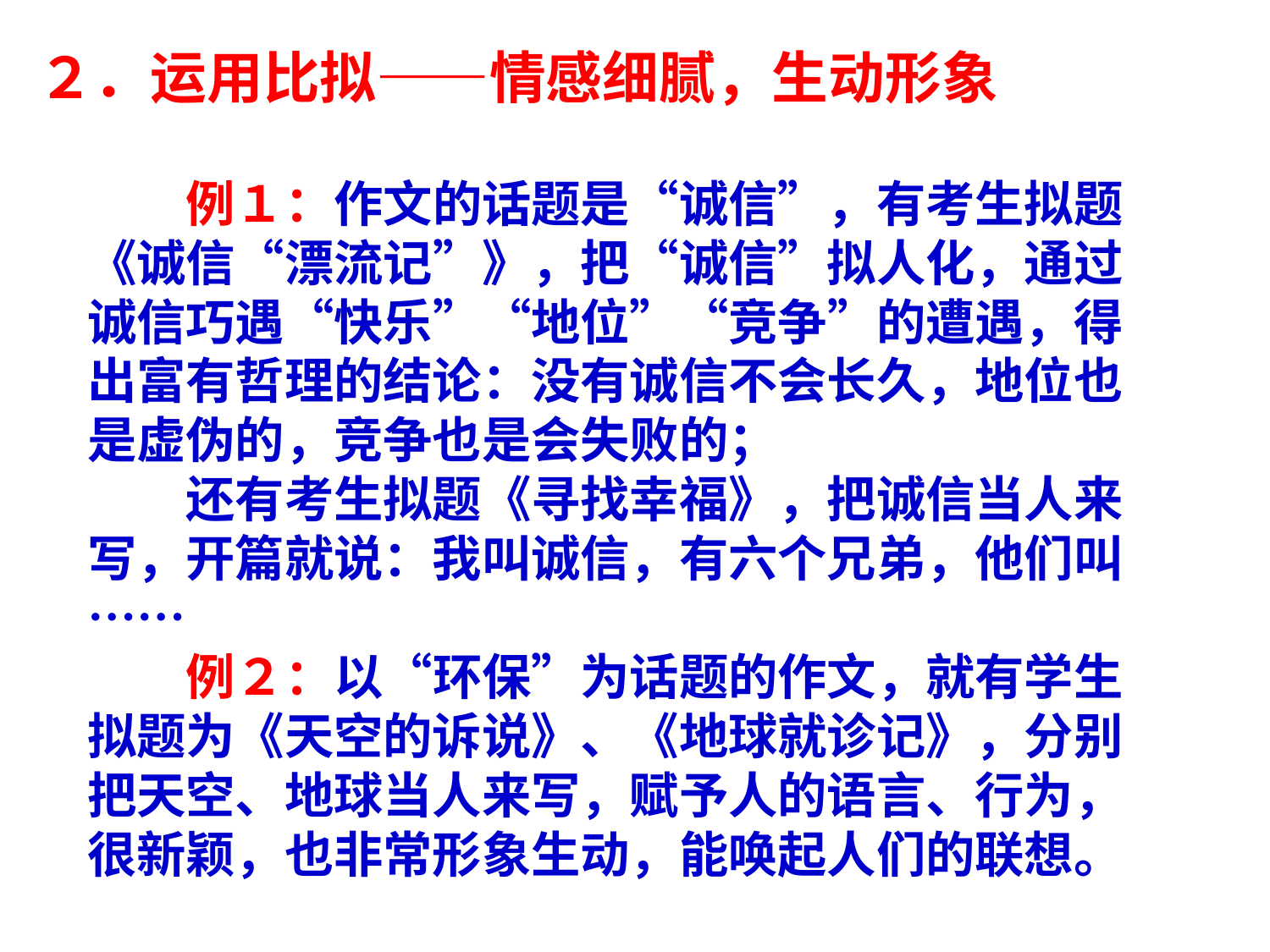

２．运用比拟——情感细腻，生动形象
　　例１：作文的话题是“诚信”，有考生拟题《诚信“漂流记”》，把“诚信”拟人化，通过诚信巧遇“快乐”“地位”“竞争”的遭遇，得出富有哲理的结论：没有诚信不会长久，地位也是虚伪的，竞争也是会失败的；
　　还有考生拟题《寻找幸福》，把诚信当人来写，开篇就说：我叫诚信，有六个兄弟，他们叫……
　　例２：以“环保”为话题的作文，就有学生拟题为《天空的诉说》、《地球就诊记》，分别把天空、地球当人来写，赋予人的语言、行为，很新颖，也非常形象生动，能唤起人们的联想。